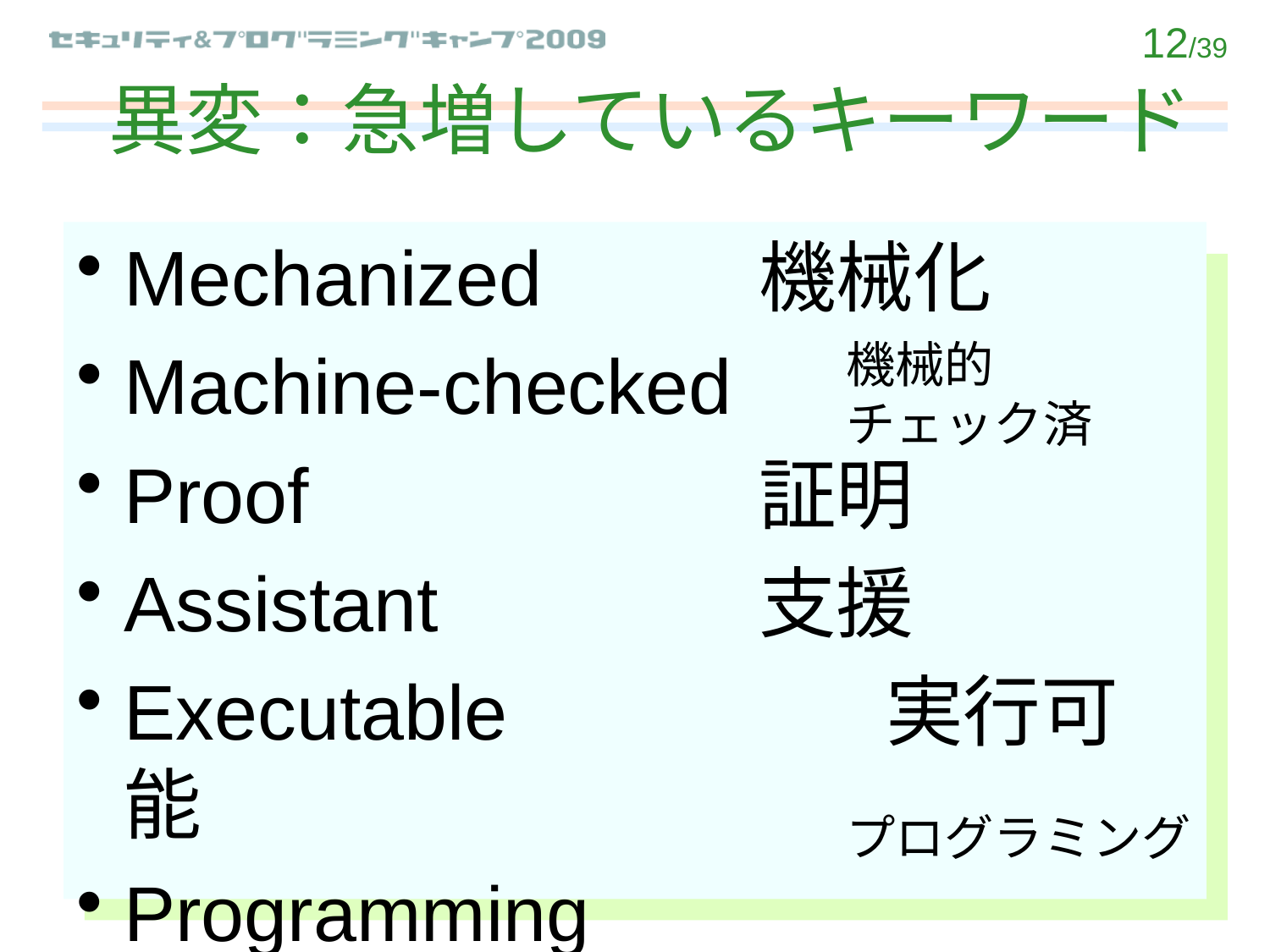

# 異変：急増しているキーワード
Mechanized 		機械化
Machine-checked
Proof				証明
Assistant			支援
Executable			実行可能
Programming
機械的
チェック済
プログラミング